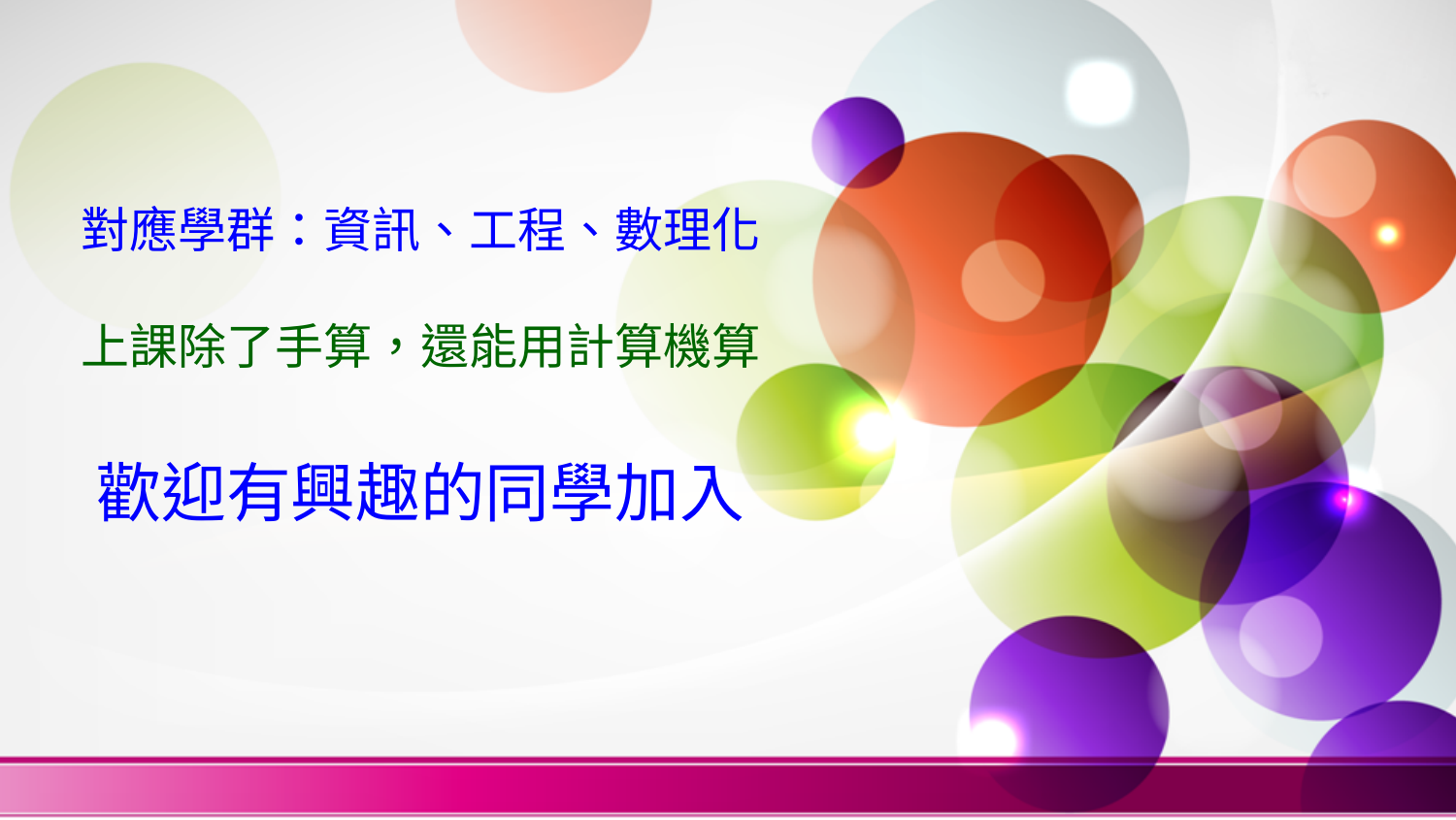

對應學群：資訊、工程、數理化
上課除了手算，還能用計算機算
歡迎有興趣的同學加入